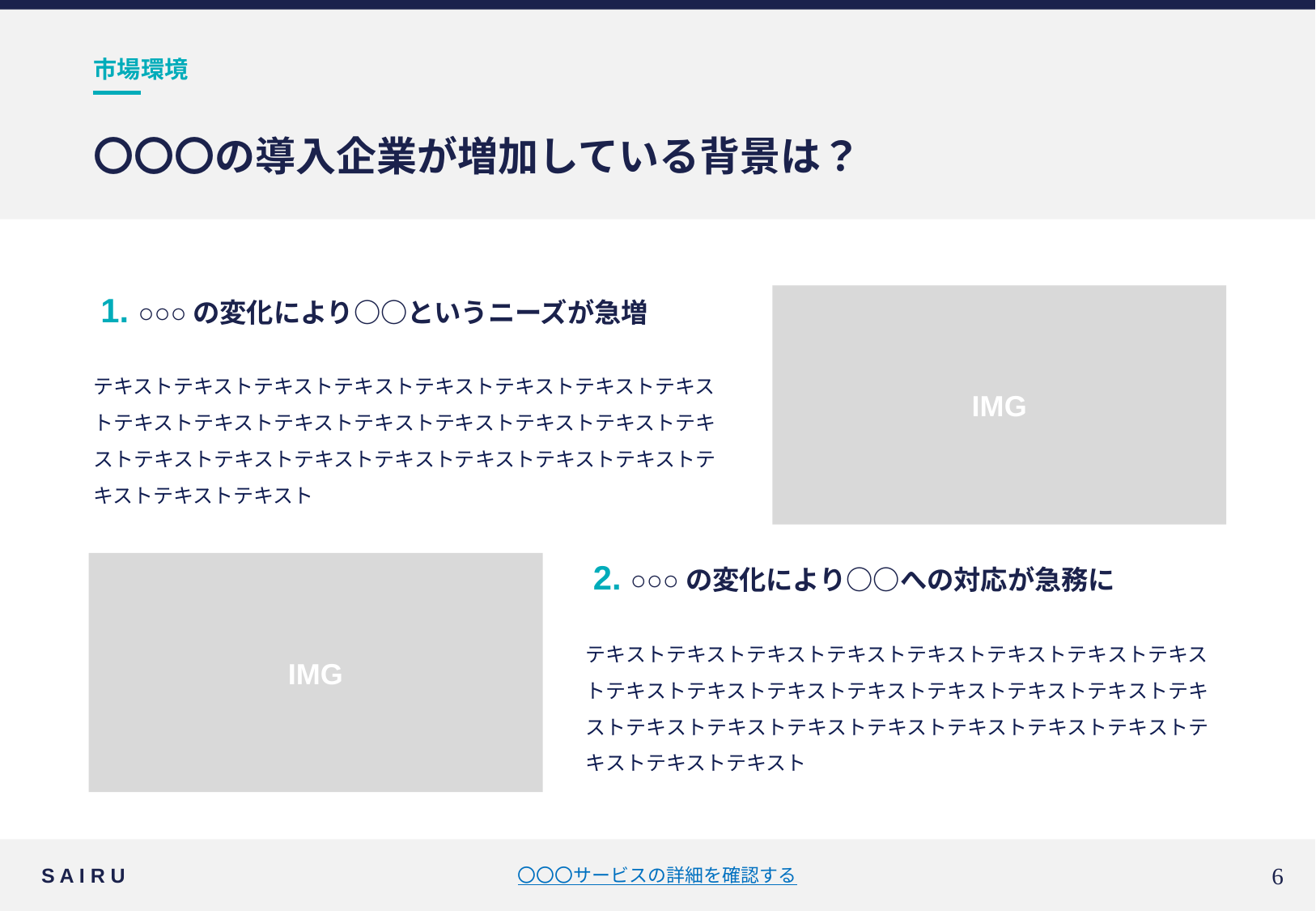

市場環境
# 〇〇〇の導入企業が増加している背景は？
1. ○○○の変化により○○というニーズが急増
IMG
テキストテキストテキストテキストテキストテキストテキストテキストテキストテキストテキストテキストテキストテキストテキストテキストテキストテキストテキストテキストテキストテキストテキストテキストテキストテキスト
〇〇〇の導入企業が増加している背景は？
IMG
2. ○○○の変化により○○への対応が急務に
テキストテキストテキストテキストテキストテキストテキストテキストテキストテキストテキストテキストテキストテキストテキストテキストテキストテキストテキストテキストテキストテキストテキストテキストテキストテキスト
S A I R U
〇〇〇サービスの詳細を確認する
6